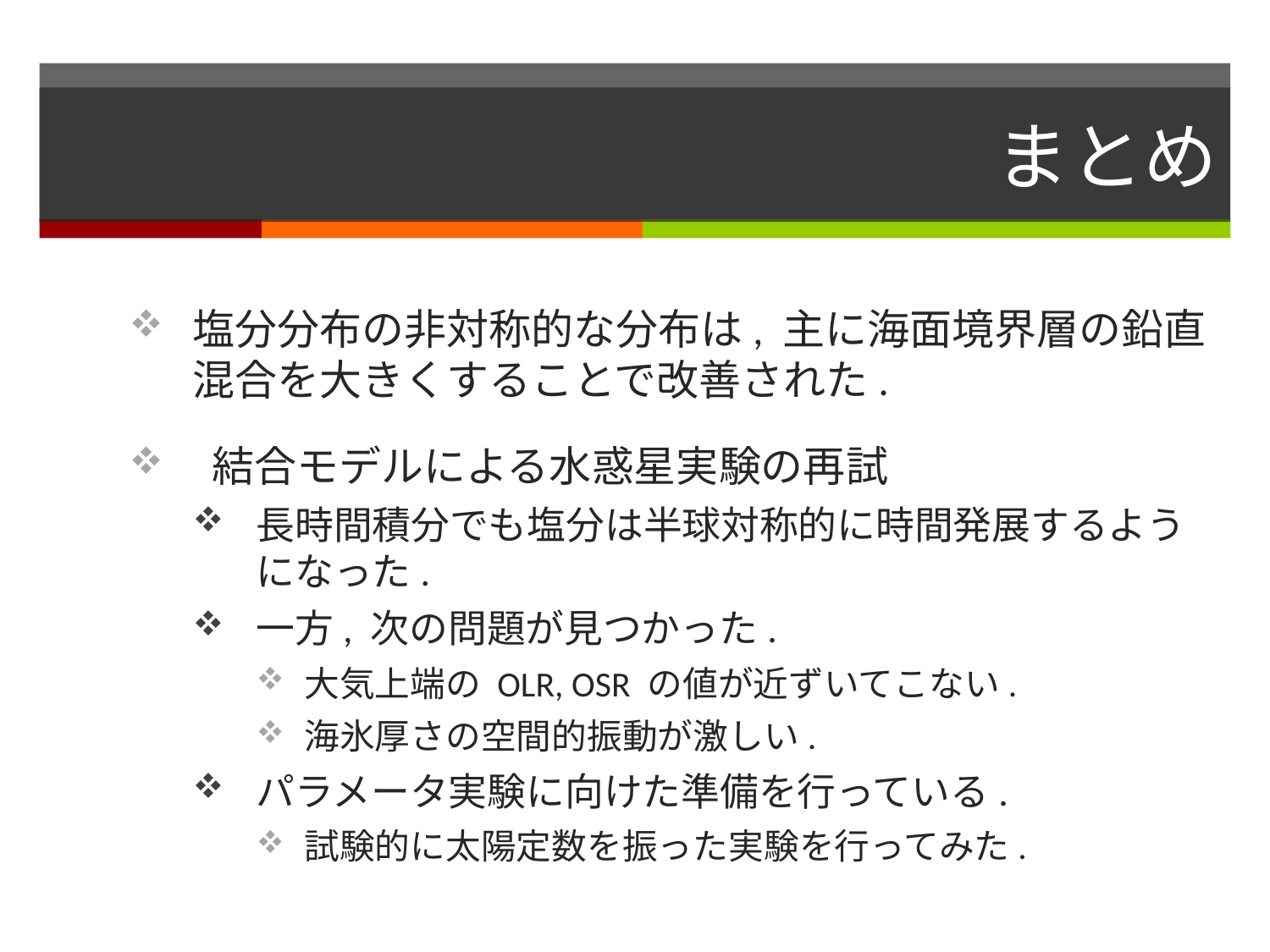

# まとめ
塩分分布の非対称的な分布は, 主に海面境界層の鉛直混合を大きくすることで改善された.
 結合モデルによる水惑星実験の再試
長時間積分でも塩分は半球対称的に時間発展するようになった.
一方, 次の問題が見つかった.
大気上端の OLR, OSR の値が近ずいてこない.
海氷厚さの空間的振動が激しい.
パラメータ実験に向けた準備を行っている.
試験的に太陽定数を振った実験を行ってみた.